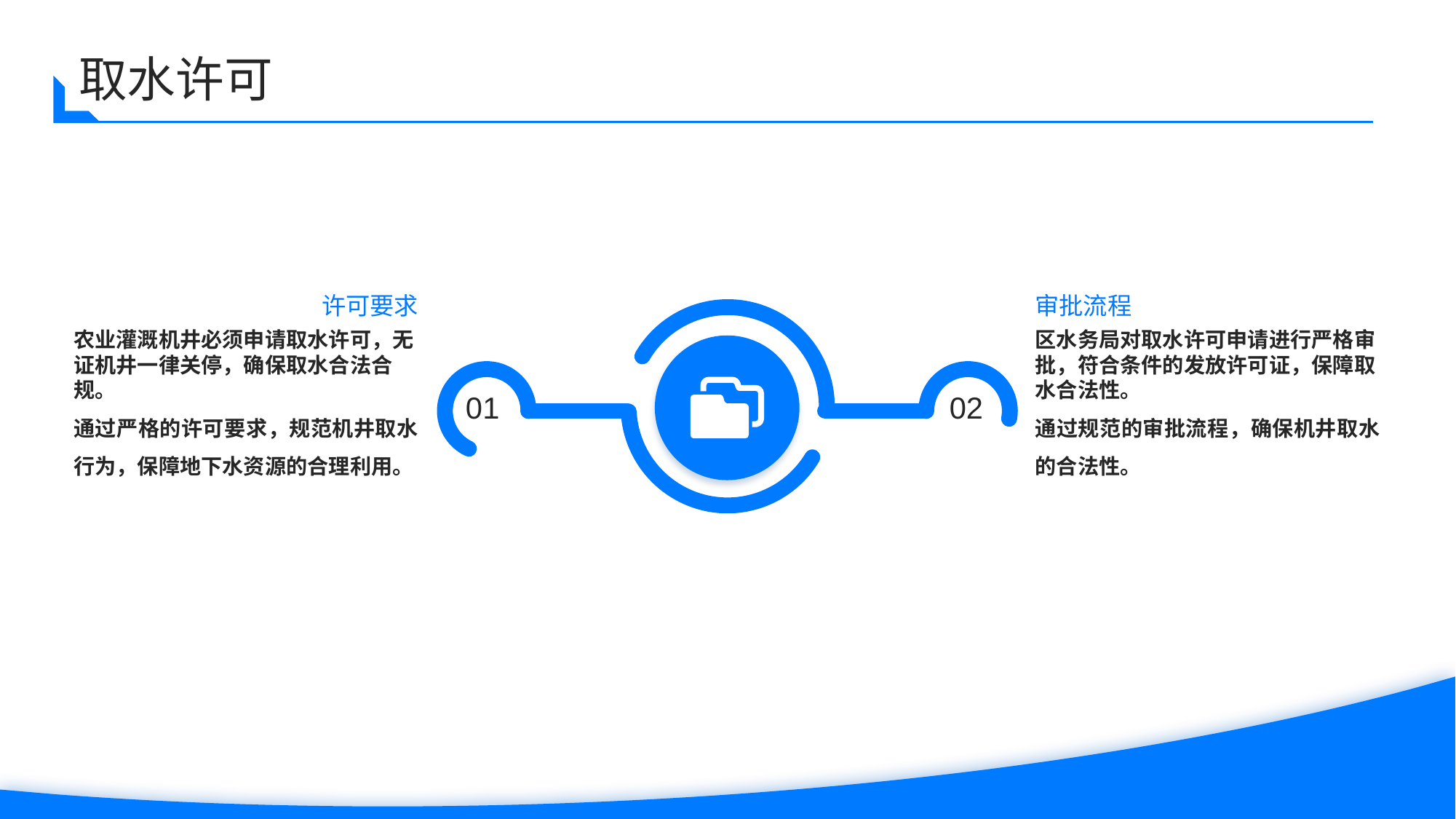

取水许可

许可要求
审批流程

农业灌溉机井必须申请取水许可，无证机井一律关停，确保取水合法合规。
通过严格的许可要求，规范机井取水行为，保障地下水资源的合理利用。
区水务局对取水许可申请进行严格审批，符合条件的发放许可证，保障取水合法性。
通过规范的审批流程，确保机井取水的合法性。

01
02